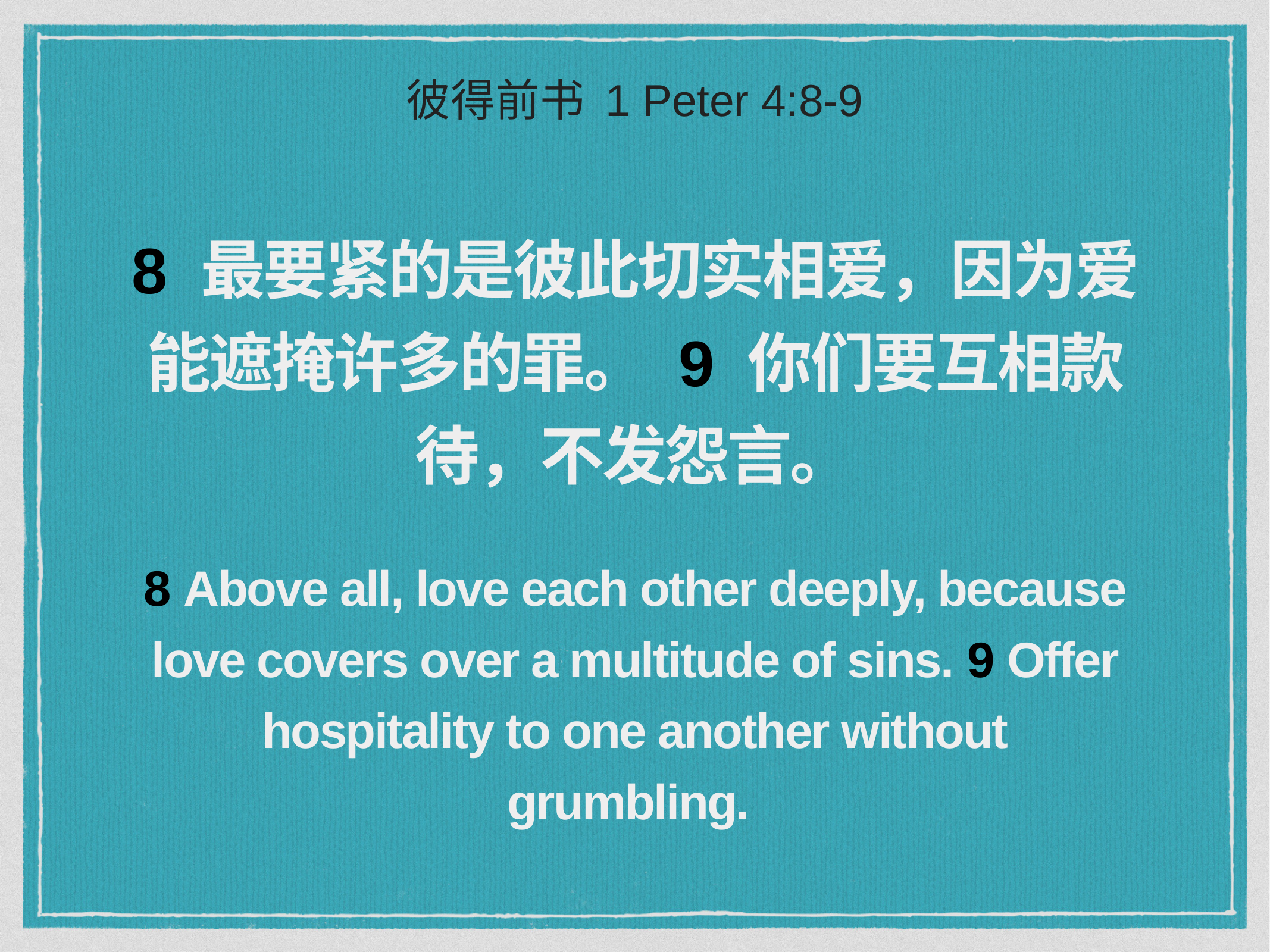

彼得前书 1 Peter 4:8-9
8 最要紧的是彼此切实相爱，因为爱能遮掩许多的罪。 9 你们要互相款待，不发怨言。
8 Above all, love each other deeply, because love covers over a multitude of sins. 9 Offer hospitality to one another without grumbling.